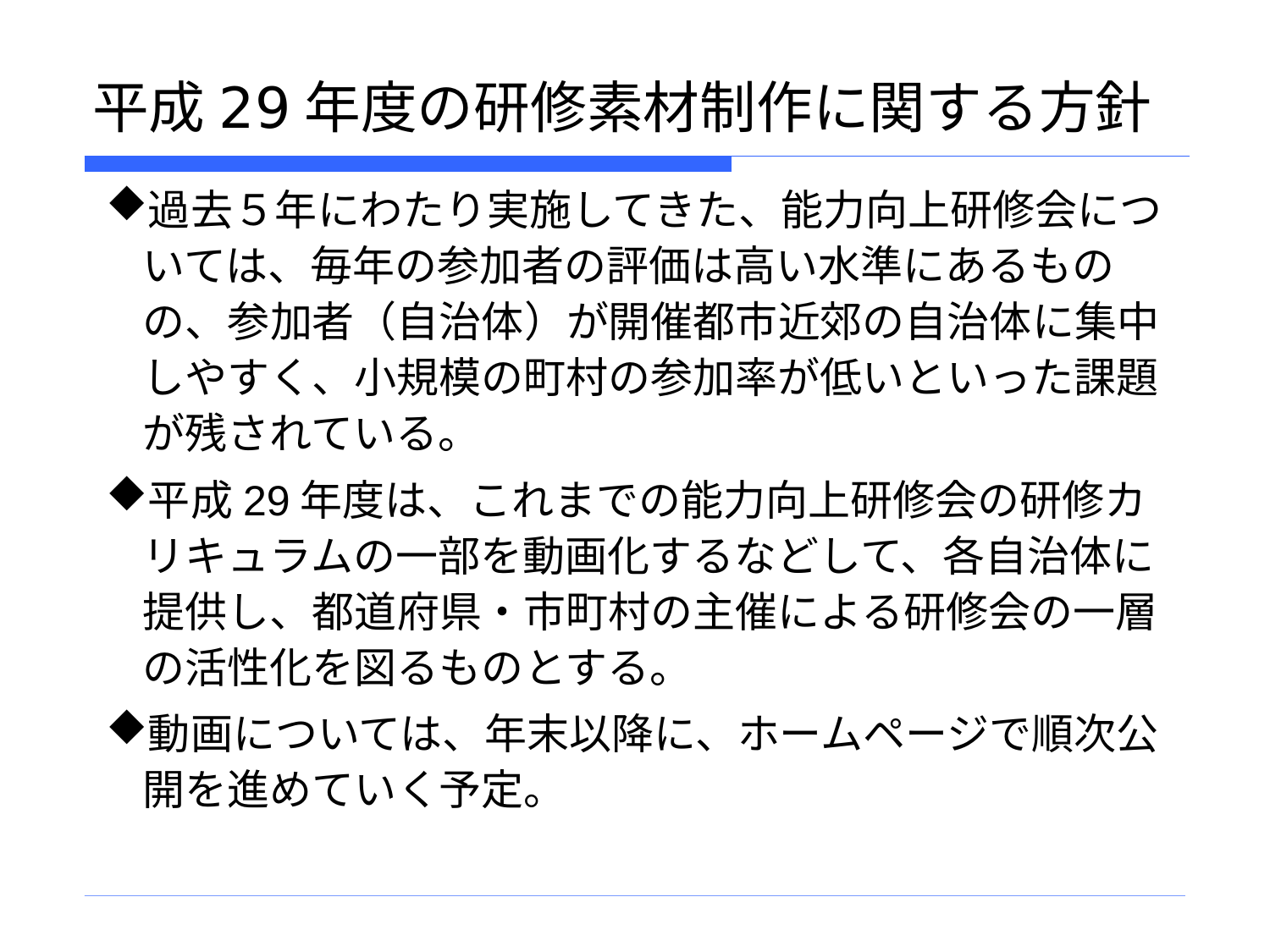

# 平成29年度の研修素材制作に関する方針
過去５年にわたり実施してきた、能力向上研修会については、毎年の参加者の評価は高い水準にあるものの、参加者（自治体）が開催都市近郊の自治体に集中しやすく、小規模の町村の参加率が低いといった課題が残されている。
平成29年度は、これまでの能力向上研修会の研修カリキュラムの一部を動画化するなどして、各自治体に提供し、都道府県・市町村の主催による研修会の一層の活性化を図るものとする。
動画については、年末以降に、ホームページで順次公開を進めていく予定。